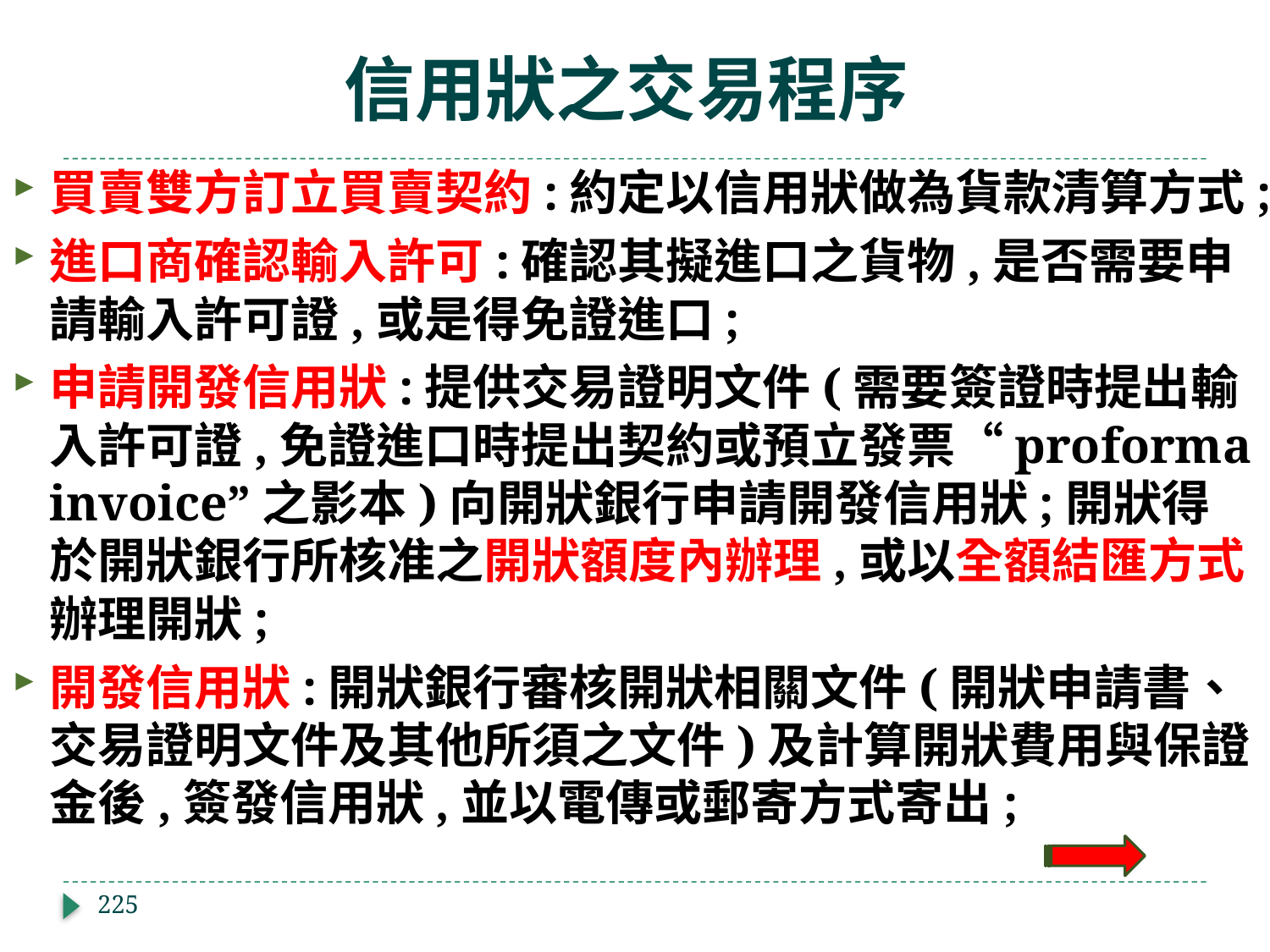

# 信用狀之交易程序
買賣雙方訂立買賣契約:約定以信用狀做為貨款清算方式;
進口商確認輸入許可:確認其擬進口之貨物,是否需要申請輸入許可證,或是得免證進口;
申請開發信用狀:提供交易證明文件(需要簽證時提出輸入許可證,免證進口時提出契約或預立發票“proforma invoice”之影本)向開狀銀行申請開發信用狀;開狀得於開狀銀行所核准之開狀額度內辦理,或以全額結匯方式辦理開狀;
開發信用狀:開狀銀行審核開狀相關文件(開狀申請書、交易證明文件及其他所須之文件)及計算開狀費用與保證金後,簽發信用狀,並以電傳或郵寄方式寄出;

225